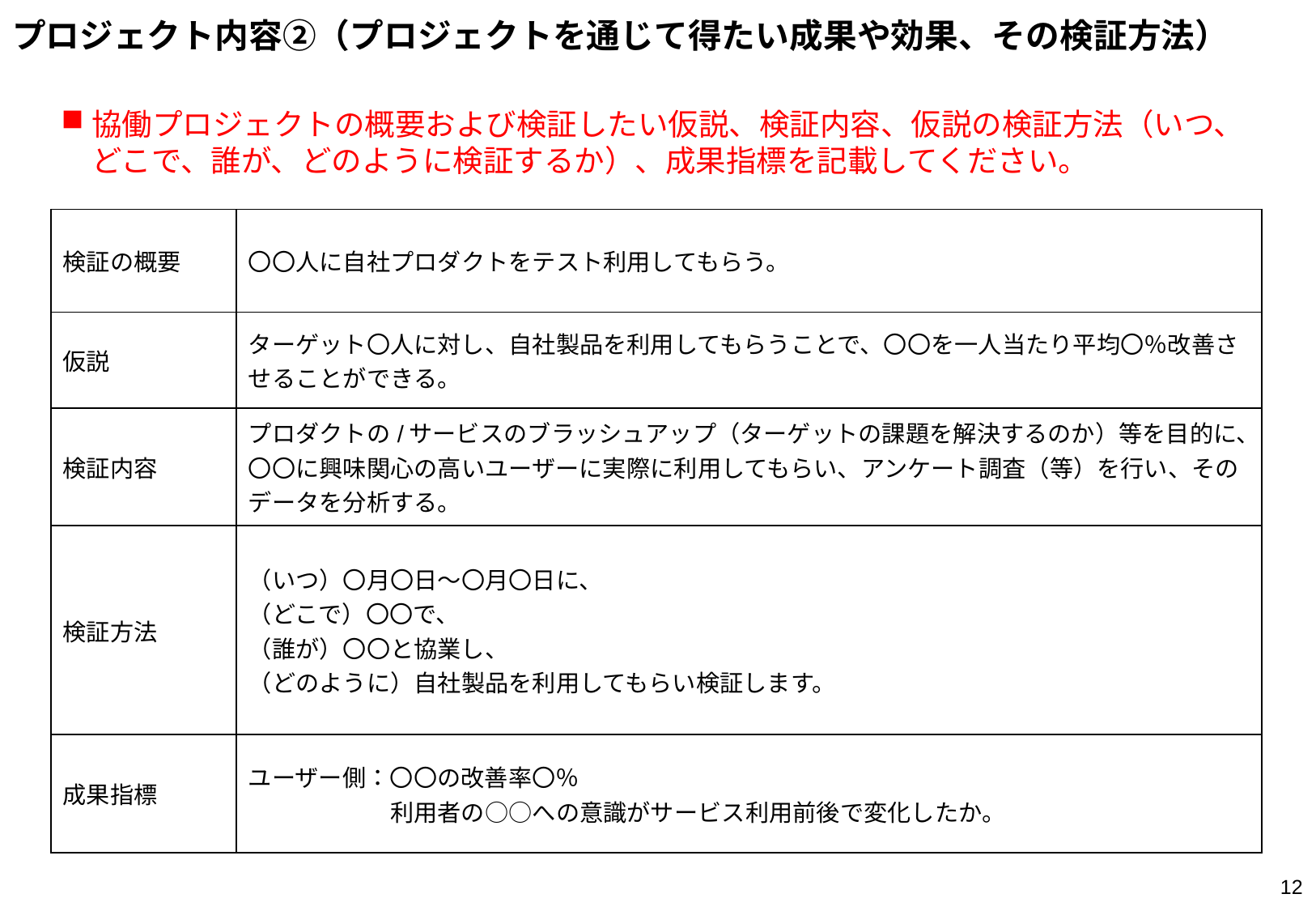

# プロジェクト内容②（プロジェクトを通じて得たい成果や効果、その検証方法）
協働プロジェクトの概要および検証したい仮説、検証内容、仮説の検証方法（いつ、どこで、誰が、どのように検証するか）、成果指標を記載してください。
| 検証の概要 | 〇〇人に自社プロダクトをテスト利用してもらう。 |
| --- | --- |
| 仮説 | ターゲット〇人に対し、自社製品を利用してもらうことで、〇〇を一人当たり平均〇％改善させることができる。 |
| 検証内容 | プロダクトの/サービスのブラッシュアップ（ターゲットの課題を解決するのか）等を目的に、〇〇に興味関心の高いユーザーに実際に利用してもらい、アンケート調査（等）を行い、そのデータを分析する。 |
| 検証方法 | （いつ）〇月〇日～〇月〇日に、 （どこで）〇〇で、 （誰が）〇〇と協業し、 （どのように）自社製品を利用してもらい検証します。 |
| 成果指標 | ユーザー側：〇〇の改善率〇％ 　　　　　　利用者の○○への意識がサービス利用前後で変化したか。 |
12